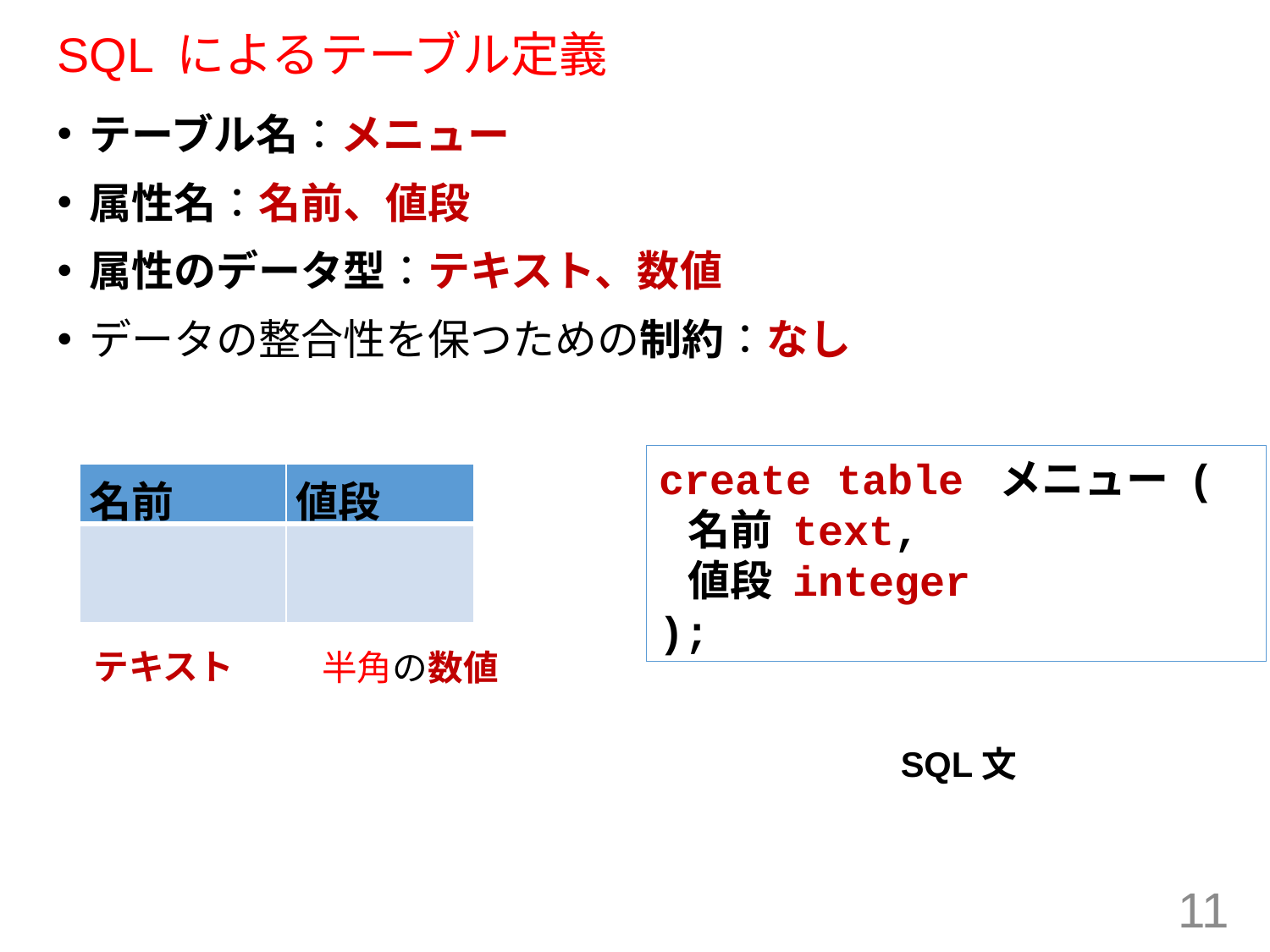

# SQL によるテーブル定義
テーブル名：メニュー
属性名：名前、値段
属性のデータ型：テキスト、数値
データの整合性を保つための制約：なし

create table メニュー (
  名前 text,
  値段 integer
);
| 名前 | 値段 |
| --- | --- |
|  |  |
テキスト
半角の数値
　　　　　　　SQL文
11